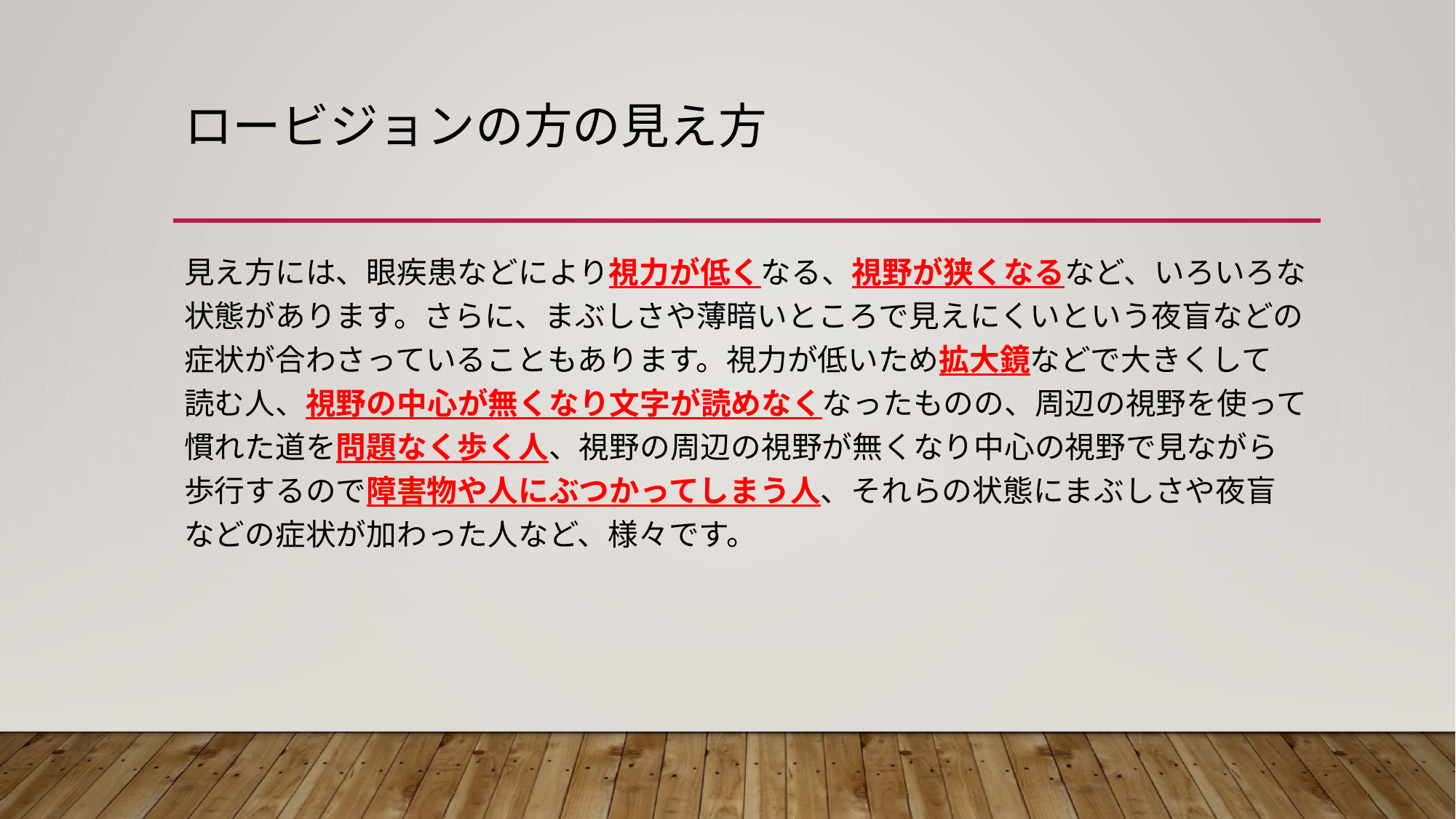

# ロービジョンの方の見え方
見え方には、眼疾患などにより視力が低くなる、視野が狭くなるなど、いろいろな状態があります。さらに、まぶしさや薄暗いところで見えにくいという夜盲などの症状が合わさっていることもあります。視力が低いため拡大鏡などで大きくして
読む人、視野の中心が無くなり文字が読めなくなったものの、周辺の視野を使って慣れた道を問題なく歩く人、視野の周辺の視野が無くなり中心の視野で見ながら
歩行するので障害物や人にぶつかってしまう人、それらの状態にまぶしさや夜盲
などの症状が加わった人など、様々です。